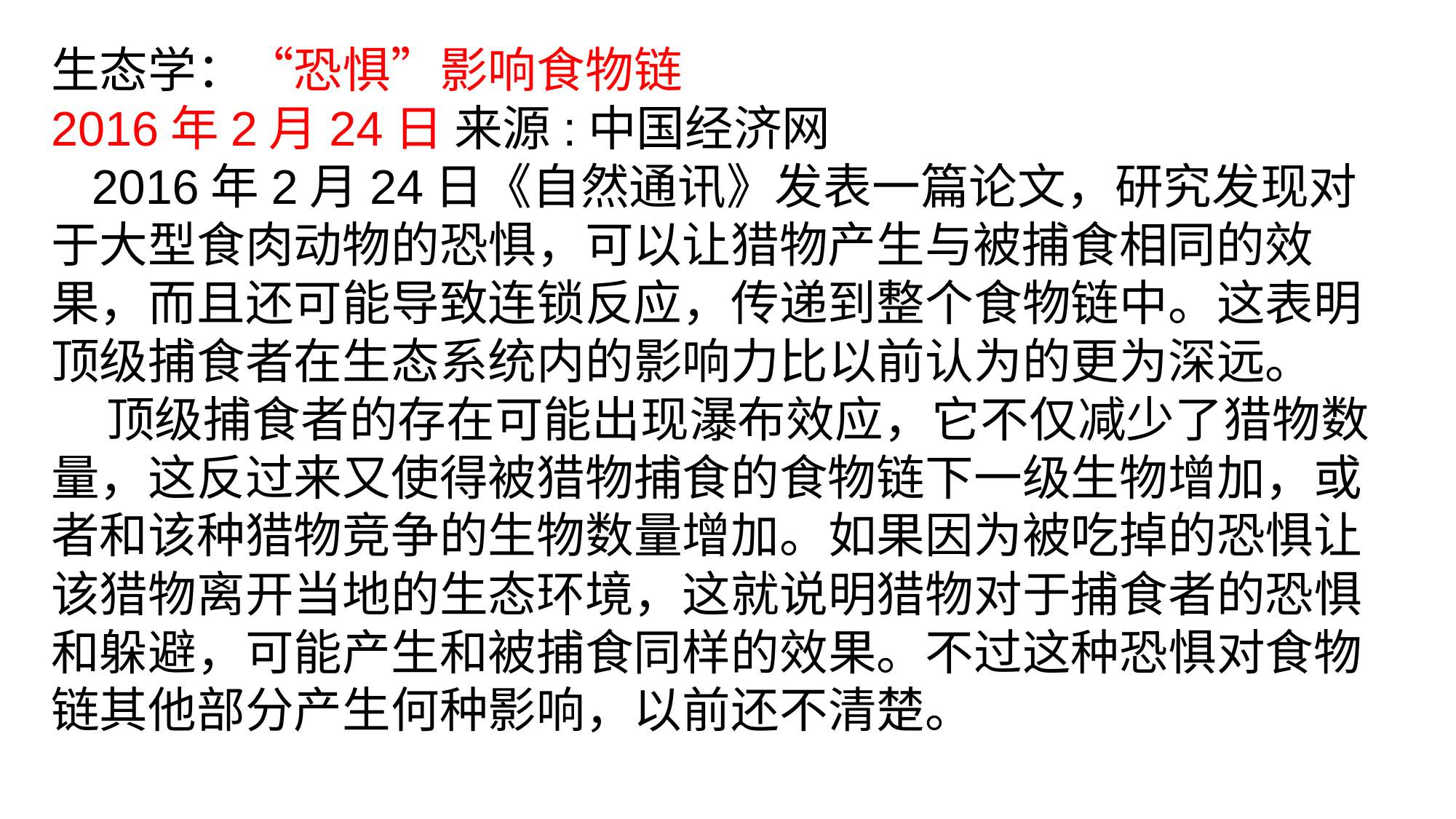

生态学：“恐惧”影响食物链
2016年2月24日 来源:中国经济网
   2016年2月24日《自然通讯》发表一篇论文，研究发现对于大型食肉动物的恐惧，可以让猎物产生与被捕食相同的效果，而且还可能导致连锁反应，传递到整个食物链中。这表明顶级捕食者在生态系统内的影响力比以前认为的更为深远。
    顶级捕食者的存在可能出现瀑布效应，它不仅减少了猎物数量，这反过来又使得被猎物捕食的食物链下一级生物增加，或者和该种猎物竞争的生物数量增加。如果因为被吃掉的恐惧让该猎物离开当地的生态环境，这就说明猎物对于捕食者的恐惧和躲避，可能产生和被捕食同样的效果。不过这种恐惧对食物链其他部分产生何种影响，以前还不清楚。